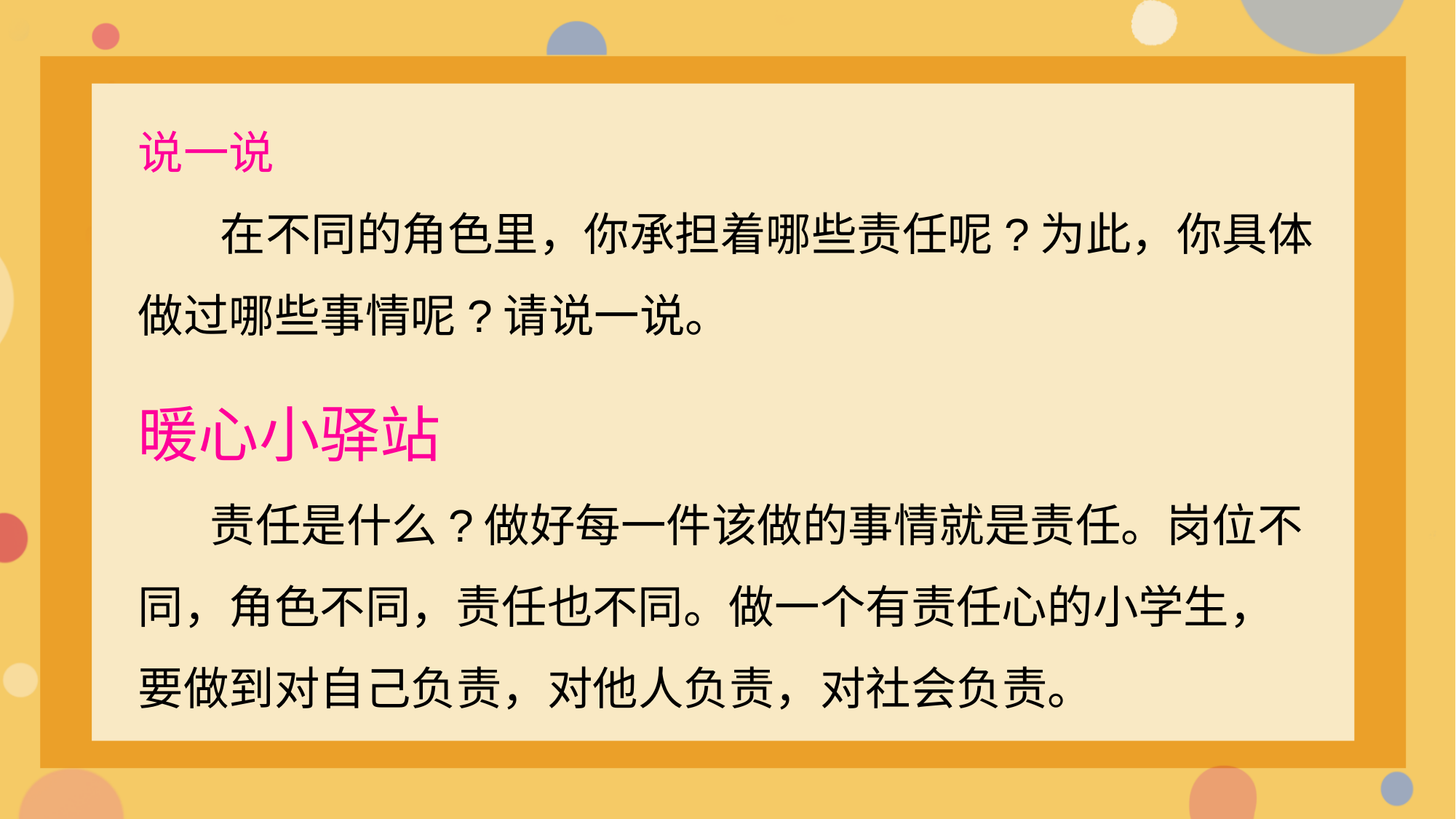

说一说
       在不同的角色里，你承担着哪些责任呢?为此，你具体做过哪些事情呢?请说一说。

暖心小驿站
      责任是什么?做好每一件该做的事情就是责任。岗位不同，角色不同，责任也不同。做一个有责任心的小学生，要做到对自己负责，对他人负责，对社会负责。